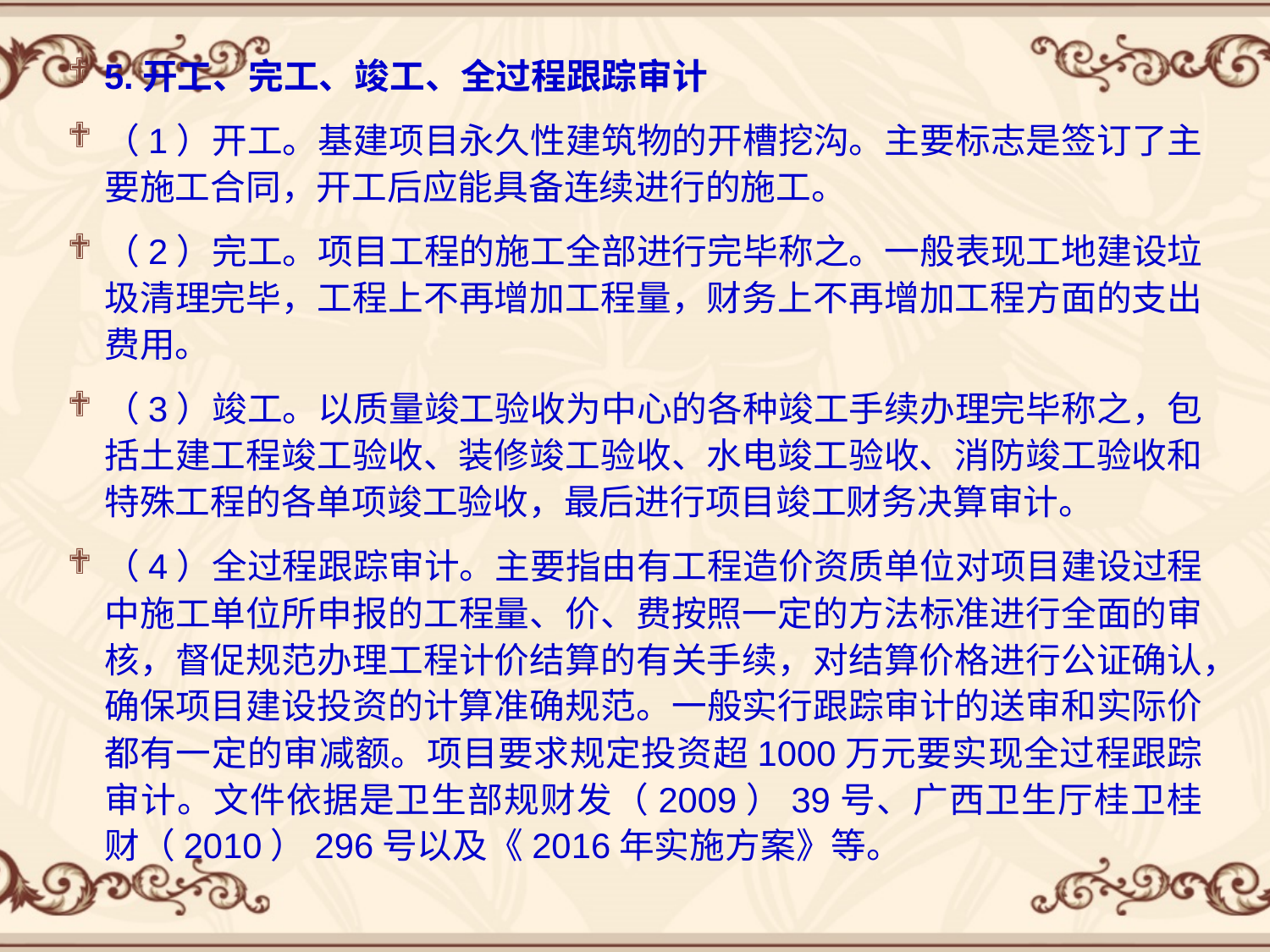

#
5.开工、完工、竣工、全过程跟踪审计
（1）开工。基建项目永久性建筑物的开槽挖沟。主要标志是签订了主要施工合同，开工后应能具备连续进行的施工。
（2）完工。项目工程的施工全部进行完毕称之。一般表现工地建设垃圾清理完毕，工程上不再增加工程量，财务上不再增加工程方面的支出费用。
（3）竣工。以质量竣工验收为中心的各种竣工手续办理完毕称之，包括土建工程竣工验收、装修竣工验收、水电竣工验收、消防竣工验收和特殊工程的各单项竣工验收，最后进行项目竣工财务决算审计。
（4）全过程跟踪审计。主要指由有工程造价资质单位对项目建设过程中施工单位所申报的工程量、价、费按照一定的方法标准进行全面的审核，督促规范办理工程计价结算的有关手续，对结算价格进行公证确认，确保项目建设投资的计算准确规范。一般实行跟踪审计的送审和实际价都有一定的审减额。项目要求规定投资超1000万元要实现全过程跟踪审计。文件依据是卫生部规财发（2009）39号、广西卫生厅桂卫桂财（2010）296号以及《2016年实施方案》等。